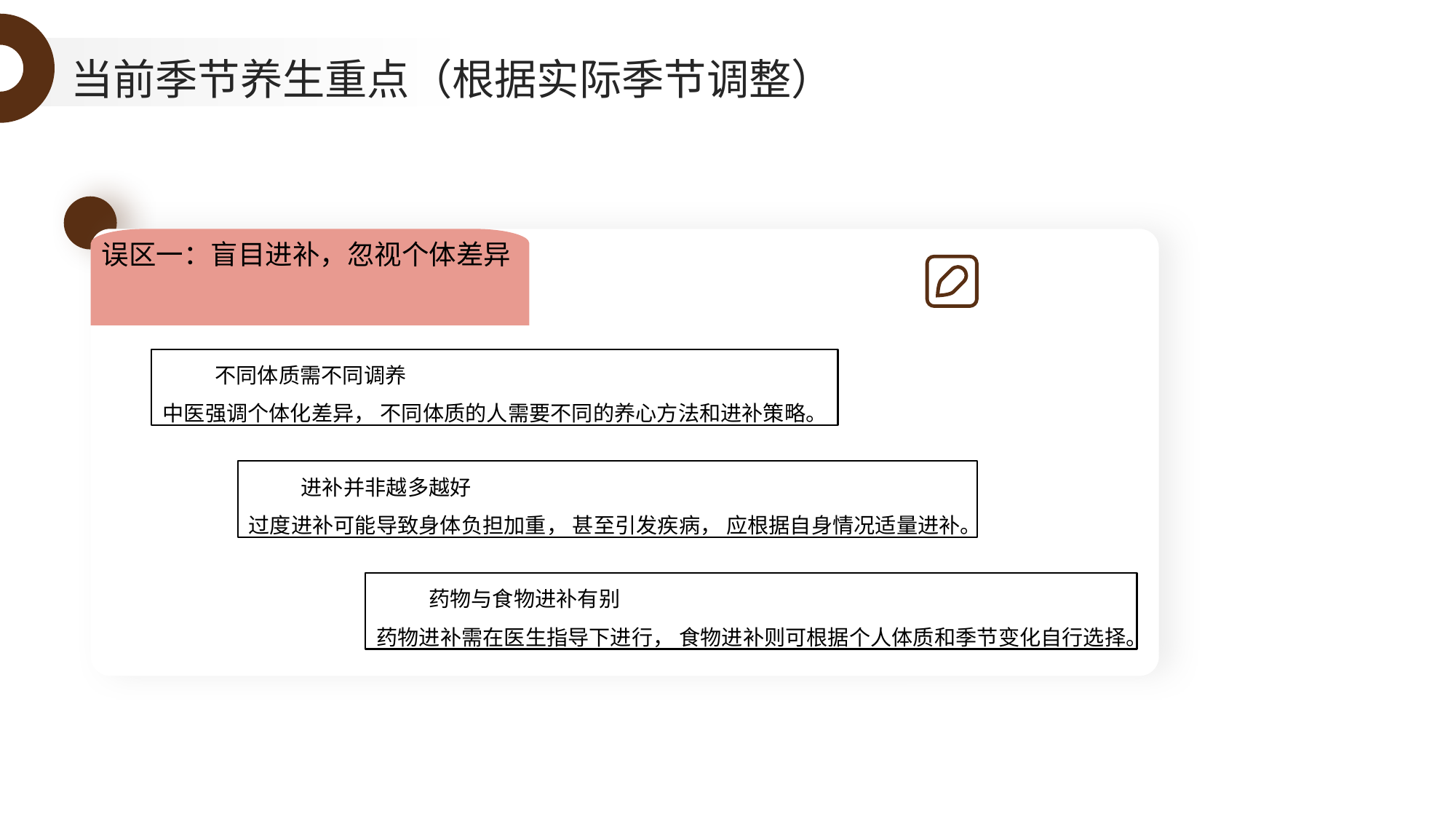

当前季节养生重点（根据实际季节调整）

误区一：盲目进补，忽视个体差异

          不同体质需不同调养
中医强调个体化差异， 不同体质的人需要不同的养心方法和进补策略。
          进补并非越多越好
过度进补可能导致身体负担加重， 甚至引发疾病， 应根据自身情况适量进补。
          药物与食物进补有别
药物进补需在医生指导下进行， 食物进补则可根据个人体质和季节变化自行选择。